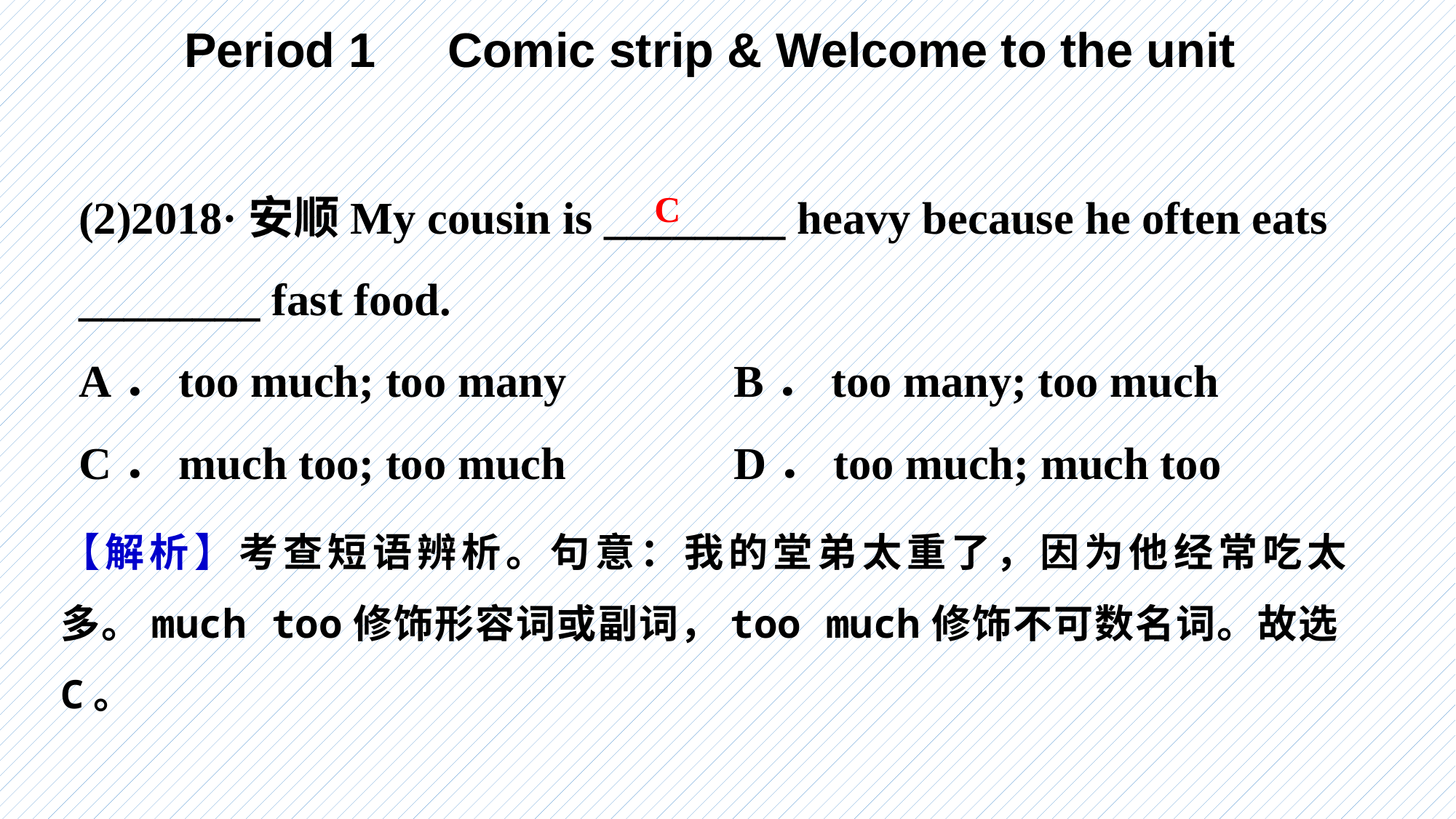

Period 1　Comic strip & Welcome to the unit
(2)2018·安顺My cousin is ________ heavy because he often eats ________ fast food.
A．too much; too many		B．too many; too much
C．much too; too much		D．too much; much too
C
【解析】考查短语辨析。句意：我的堂弟太重了，因为他经常吃太多。much too修饰形容词或副词，too much修饰不可数名词。故选C。